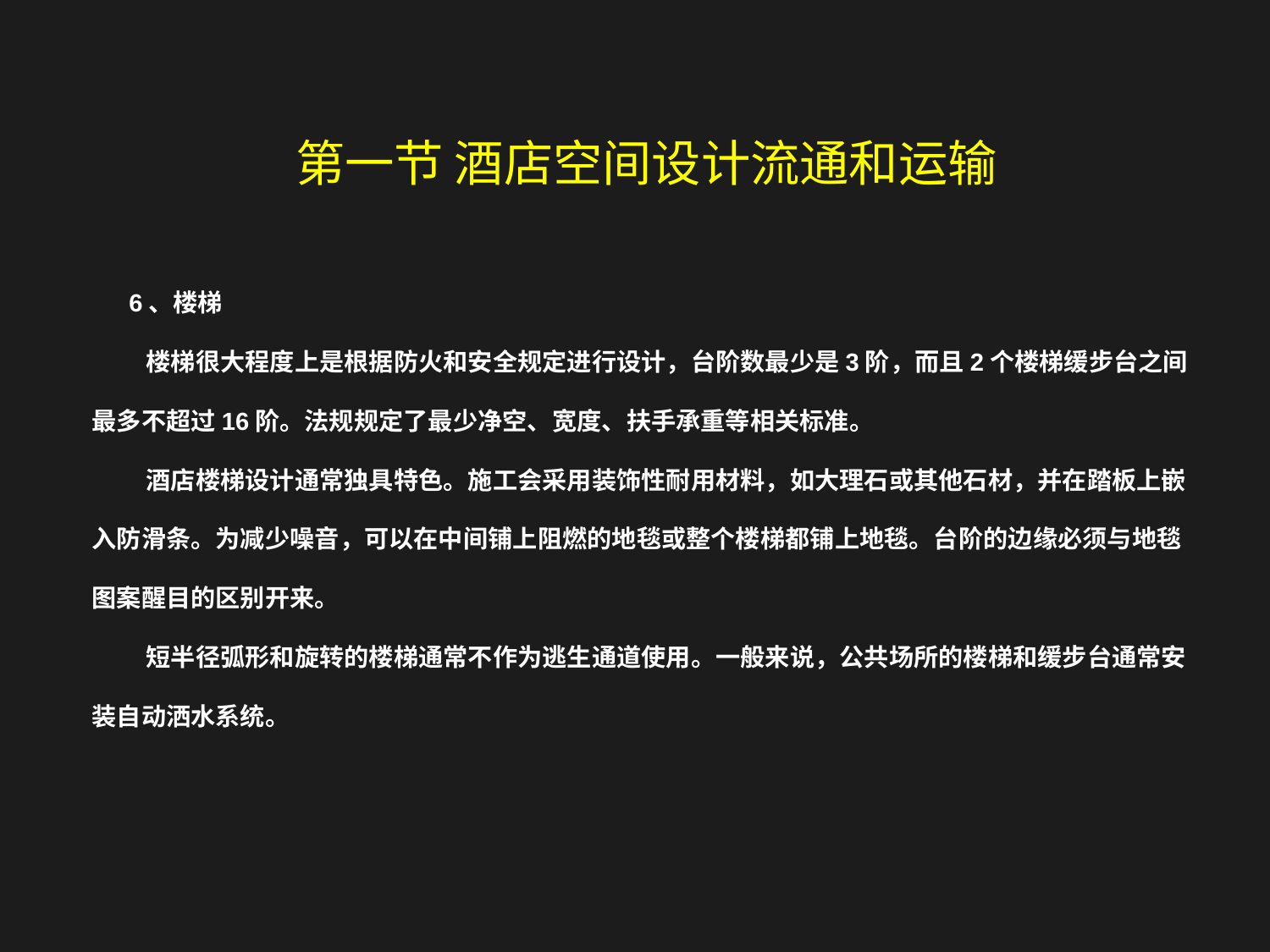

第一节 酒店空间设计流通和运输
6、楼梯
  楼梯很大程度上是根据防火和安全规定进行设计，台阶数最少是3阶，而且2个楼梯缓步台之间最多不超过16阶。法规规定了最少净空、宽度、扶手承重等相关标准。
  酒店楼梯设计通常独具特色。施工会采用装饰性耐用材料，如大理石或其他石材，并在踏板上嵌入防滑条。为减少噪音，可以在中间铺上阻燃的地毯或整个楼梯都铺上地毯。台阶的边缘必须与地毯图案醒目的区别开来。
  短半径弧形和旋转的楼梯通常不作为逃生通道使用。一般来说，公共场所的楼梯和缓步台通常安装自动洒水系统。